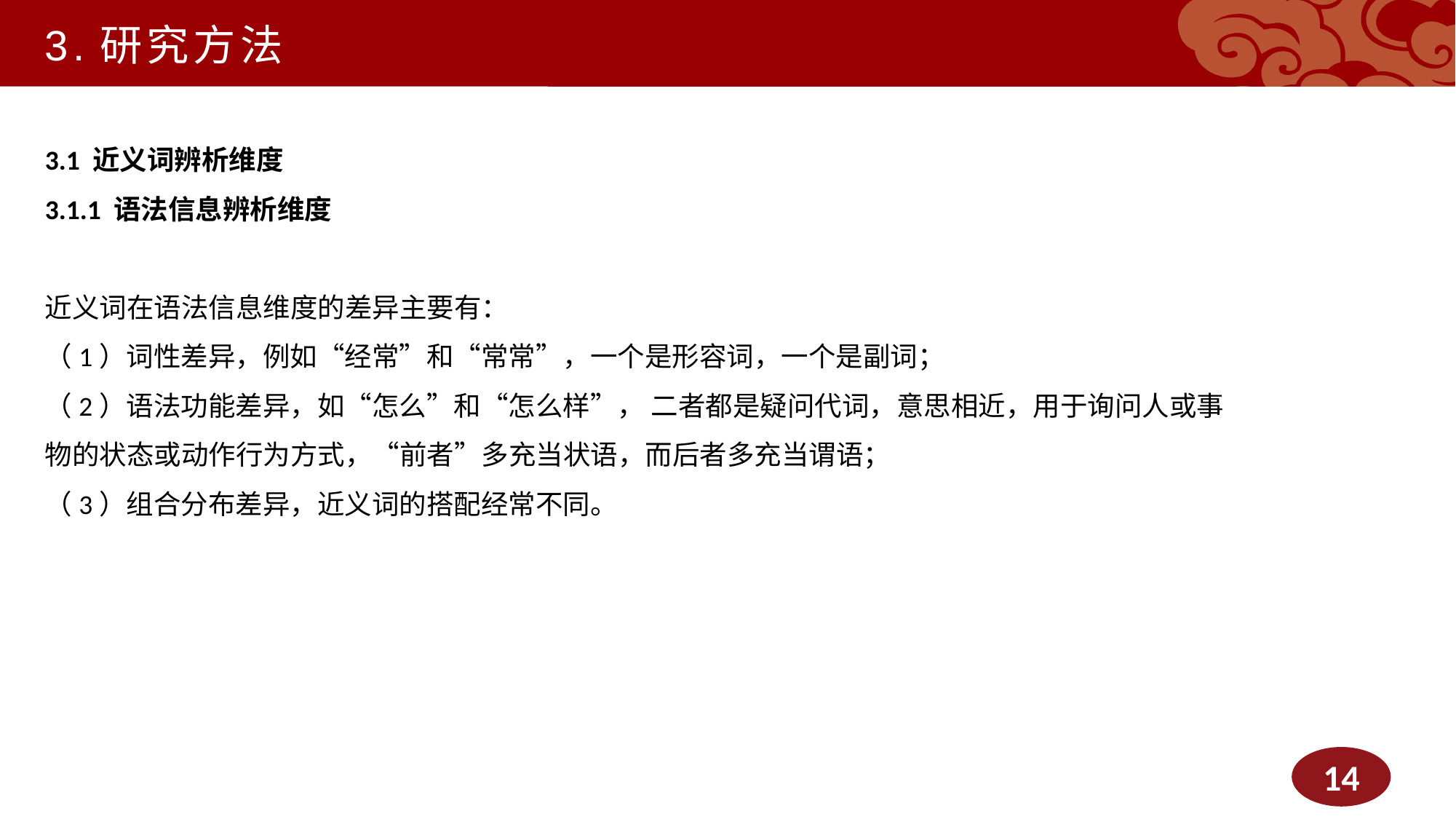

3.研究方法
3.1 近义词辨析维度
3.1.1 语法信息辨析维度

近义词在语法信息维度的差异主要有：
（1）词性差异，例如“经常”和“常常”，一个是形容词，一个是副词；
（2）语法功能差异，如“怎么”和“怎么样”， 二者都是疑问代词，意思相近，用于询问人或事物的状态或动作行为方式，“前者”多充当状语，而后者多充当谓语；
（3）组合分布差异，近义词的搭配经常不同。